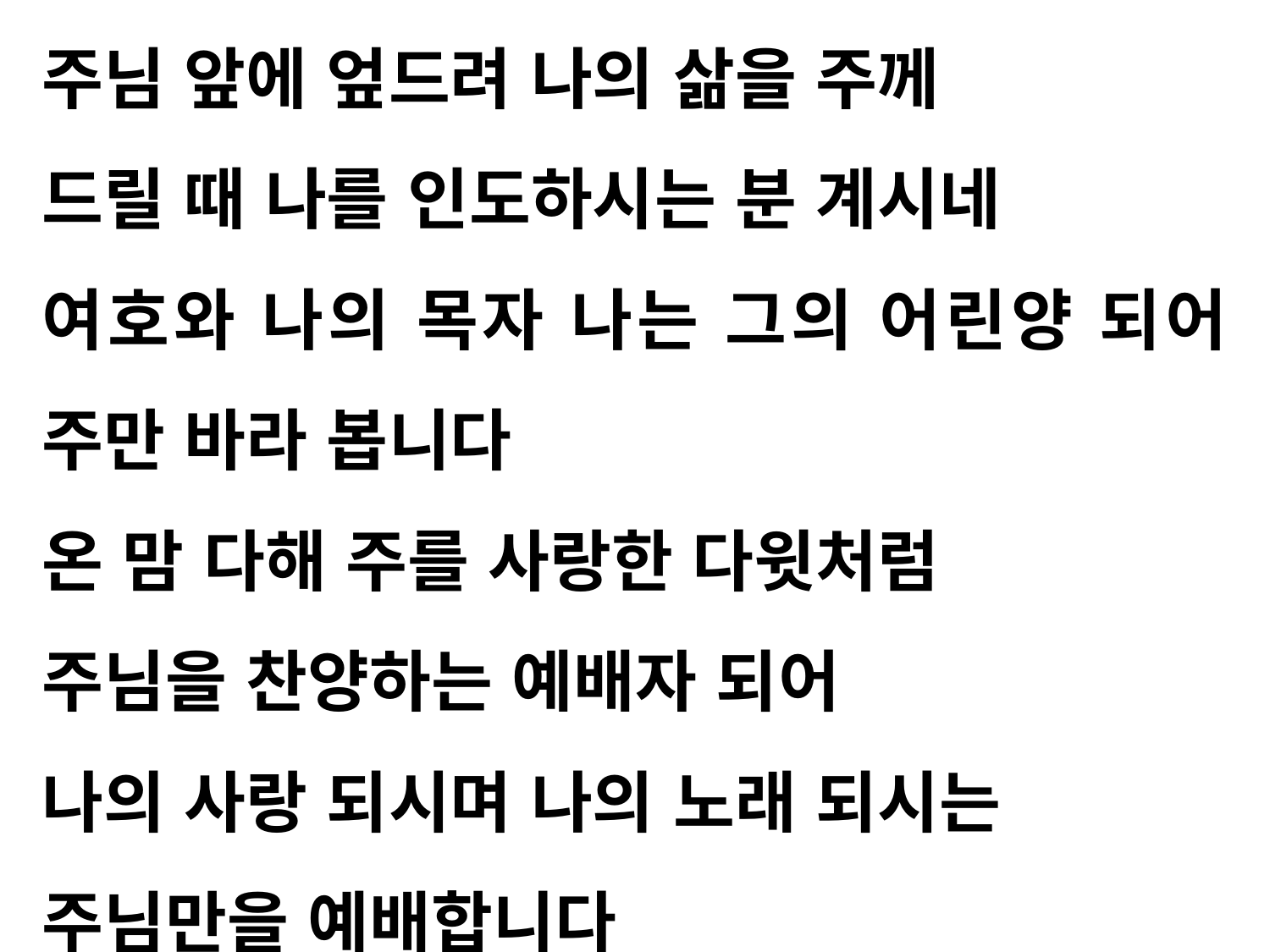

주님 앞에 엎드려 나의 삶을 주께
드릴 때 나를 인도하시는 분 계시네
여호와 나의 목자 나는 그의 어린양 되어 주만 바라 봅니다
온 맘 다해 주를 사랑한 다윗처럼
주님을 찬양하는 예배자 되어
나의 사랑 되시며 나의 노래 되시는
주님만을 예배합니다